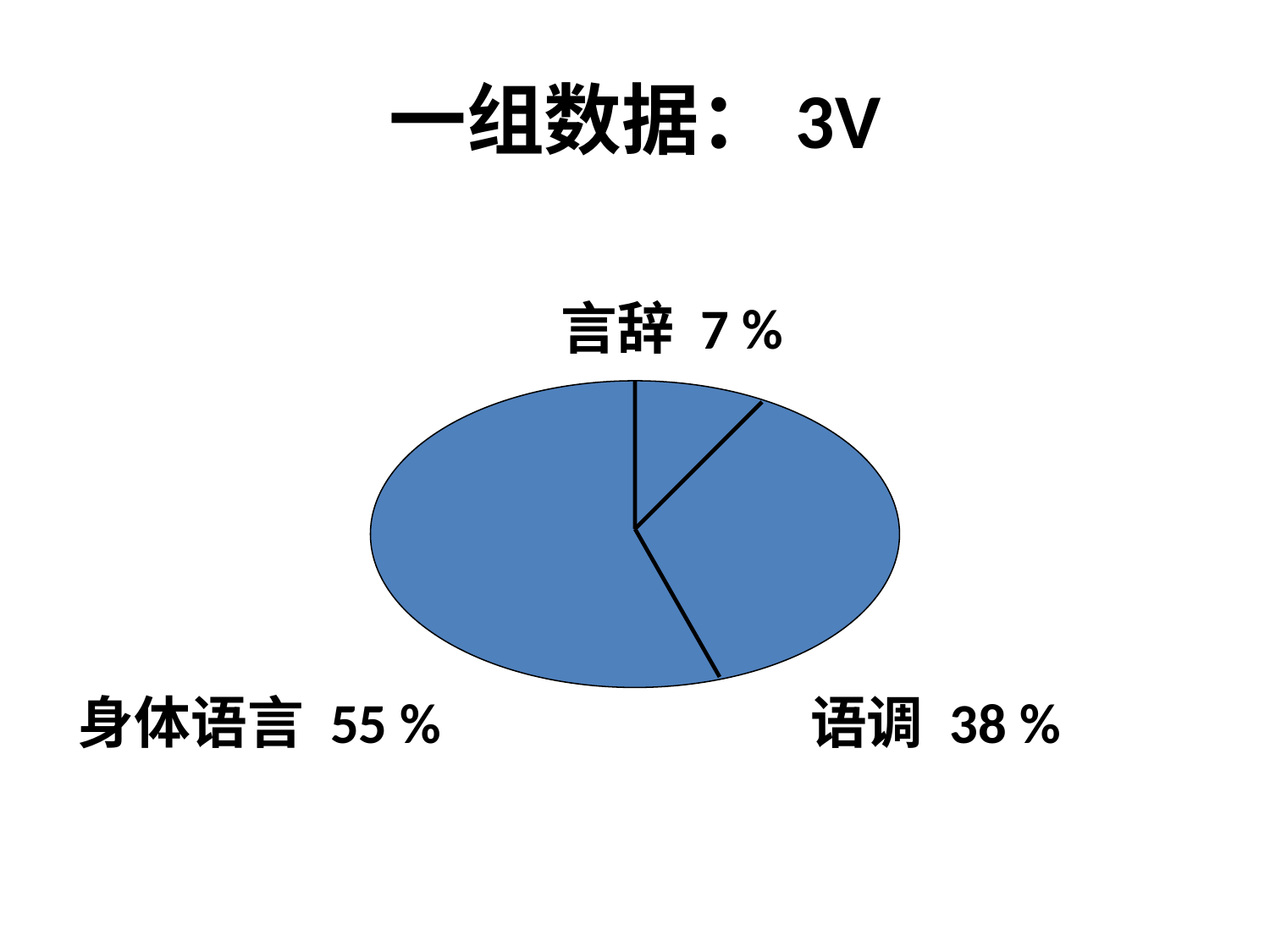

# 一组数据：3V
                                     言辞 7 %

身体语言 55 %                            语调 38 %